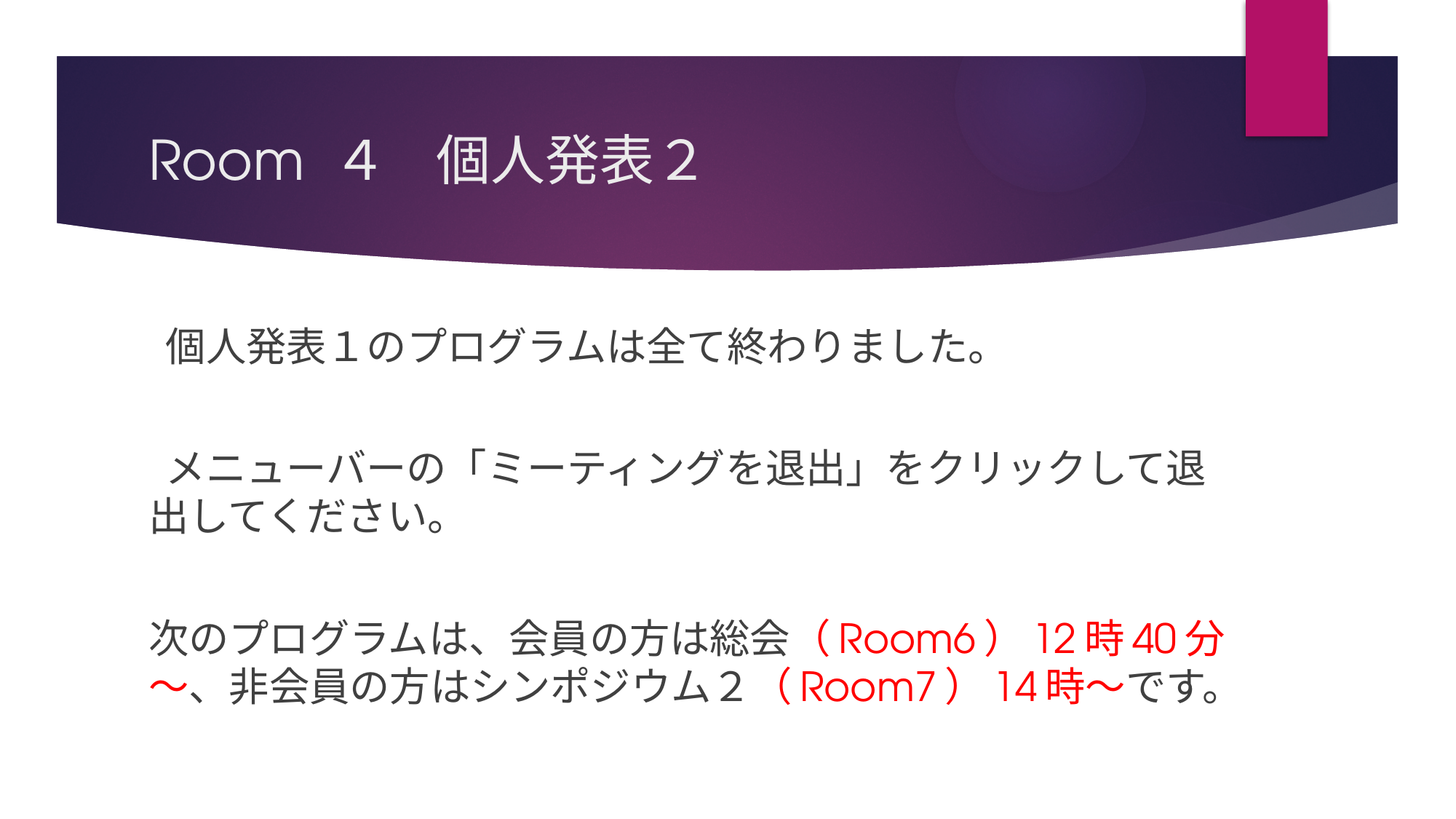

# Room ４    個人発表２
 個人発表１のプログラムは全て終わりました。

 メニューバーの「ミーティングを退出」をクリックして退出してください。

次のプログラムは、会員の方は総会（Room6）12時40分～、非会員の方はシンポジウム２（Room7）14時～です。